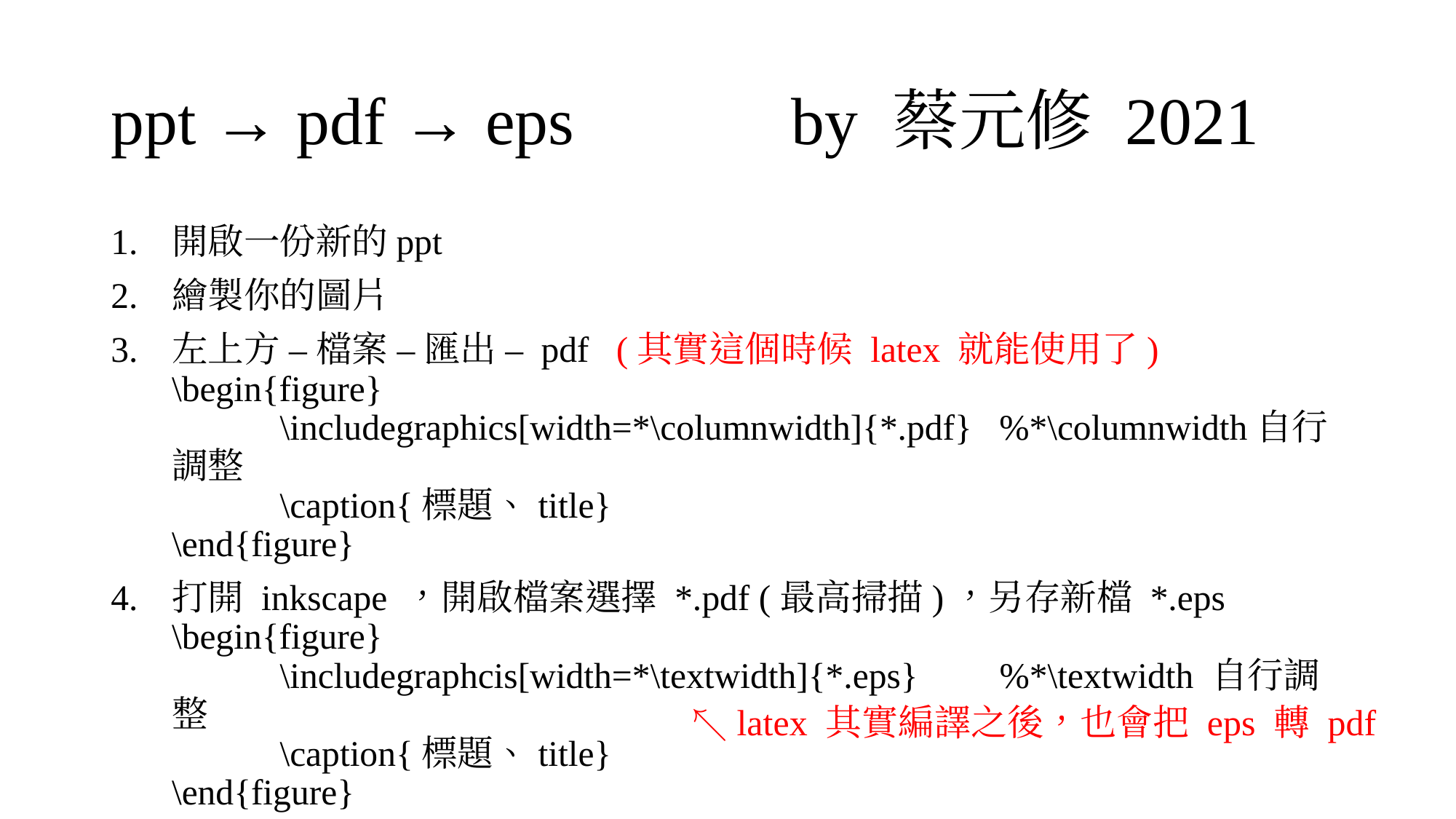

# ppt → pdf → eps             by 蔡元修 2021
開啟一份新的ppt
繪製你的圖片
左上方 – 檔案 – 匯出 – pdf   (其實這個時候 latex 就能使用了)
\begin{figure}
	\includegraphics[width=*\columnwidth]{*.pdf}   %*\columnwidth自行調整
	\caption{標題、title}
\end{figure}
打開 inkscape ，開啟檔案選擇 *.pdf (最高掃描)，另存新檔 *.eps
\begin{figure}
	\includegraphcis[width=*\textwidth]{*.eps}         %*\textwidth 自行調整
	\caption{標題、title}
\end{figure}
↖ latex 其實編譯之後，也會把 eps 轉 pdf